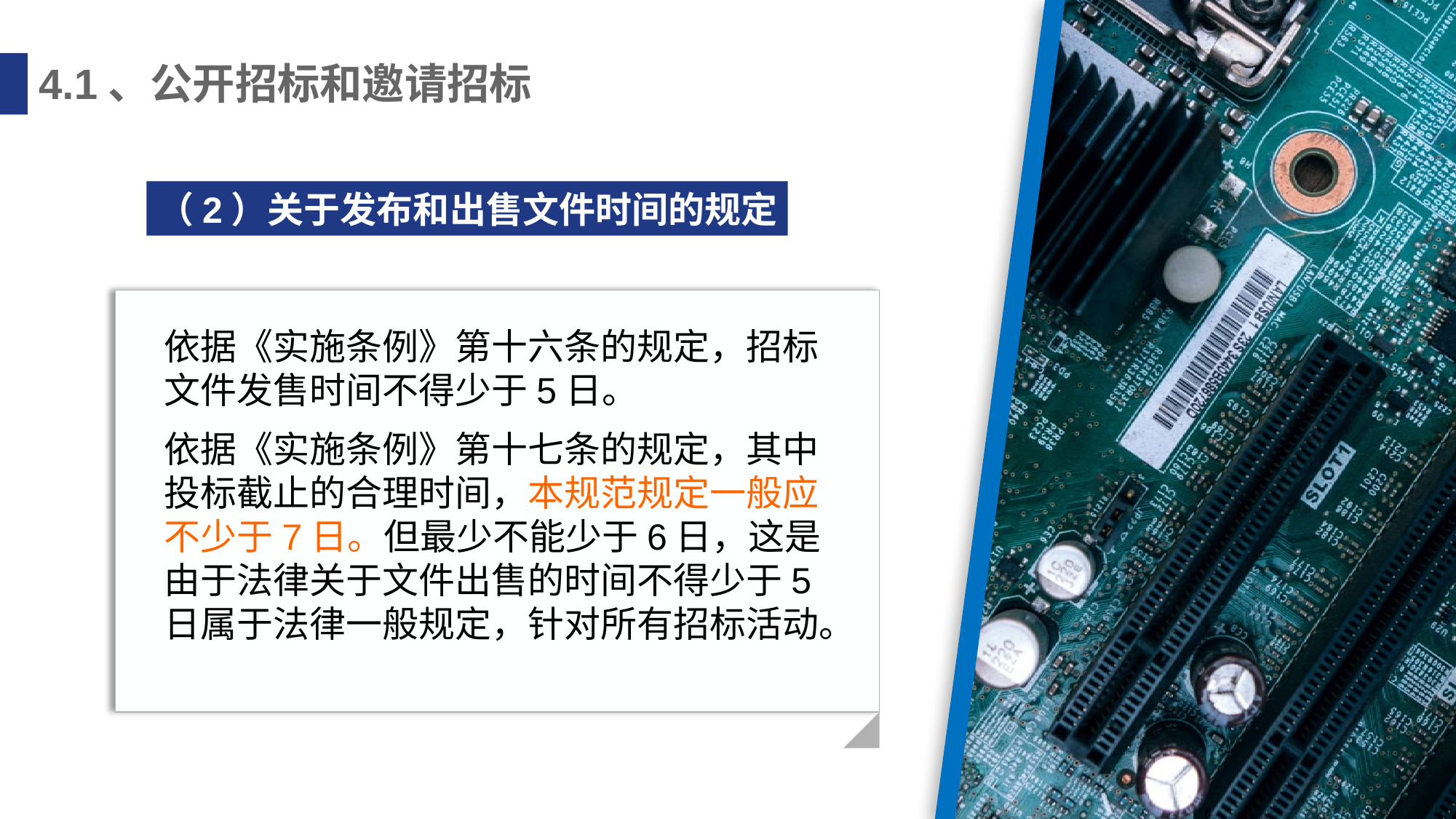

4.1、公开招标和邀请招标

（2）关于发布和出售文件时间的规定

依据《实施条例》第十六条的规定，招标文件发售时间不得少于5日。
依据《实施条例》第十七条的规定，其中投标截止的合理时间，本规范规定一般应不少于7日。但最少不能少于6日，这是由于法律关于文件出售的时间不得少于5日属于法律一般规定，针对所有招标活动。